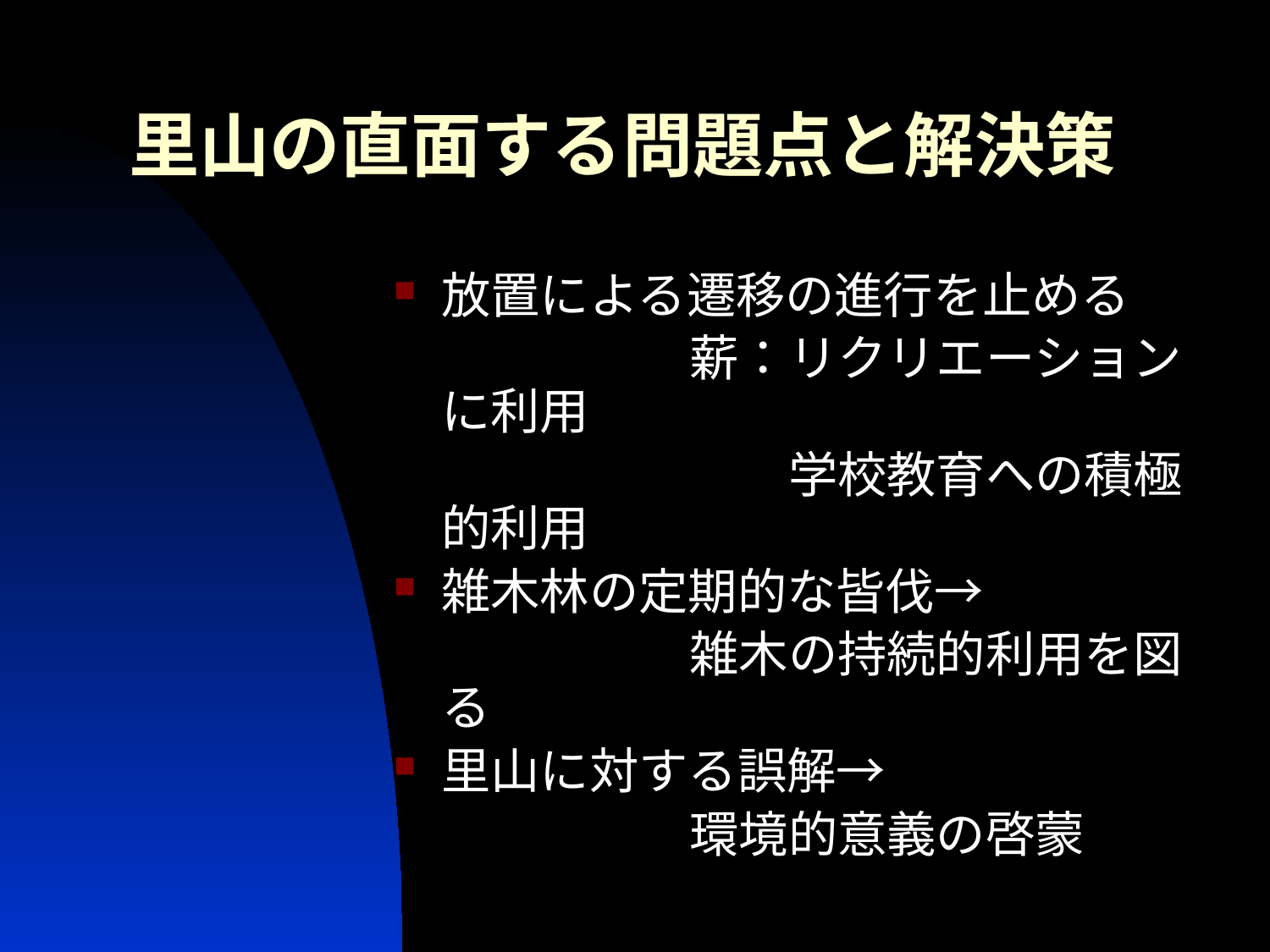

# 里山の直面する問題点と解決策
放置による遷移の進行を止める
　　　　　　薪：リクリエーションに利用
　　　　　　　　学校教育への積極的利用
雑木林の定期的な皆伐→
　　　　　　雑木の持続的利用を図る
里山に対する誤解→
　　　　　　環境的意義の啓蒙